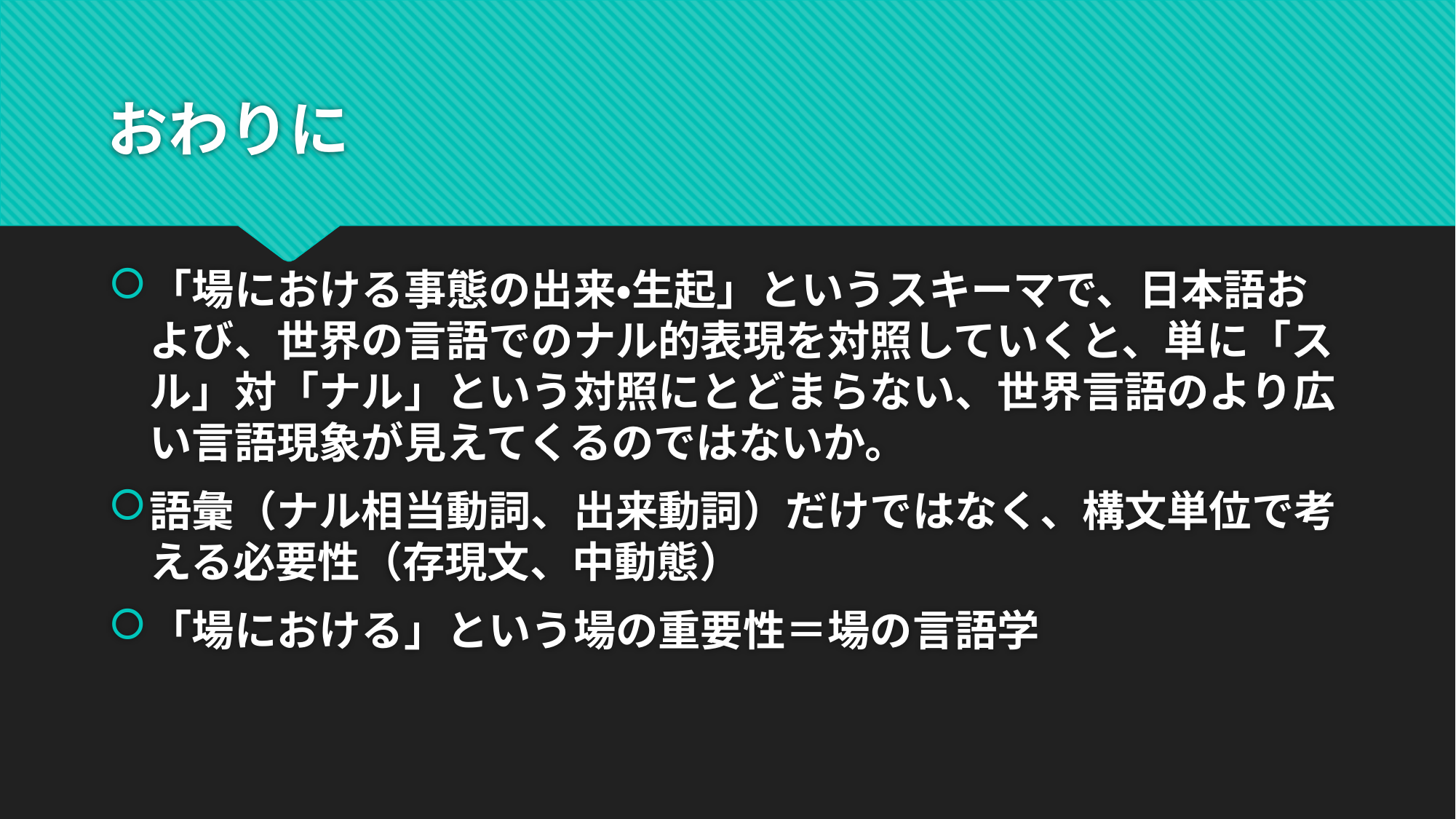

# おわりに
「場における事態の出来・生起」というスキーマで、日本語および、世界の言語でのナル的表現を対照していくと、単に「スル」対「ナル」という対照にとどまらない、世界言語のより広い言語現象が見えてくるのではないか。
語彙（ナル相当動詞、出来動詞）だけではなく、構文単位で考える必要性（存現文、中動態）
「場における」という場の重要性＝場の言語学